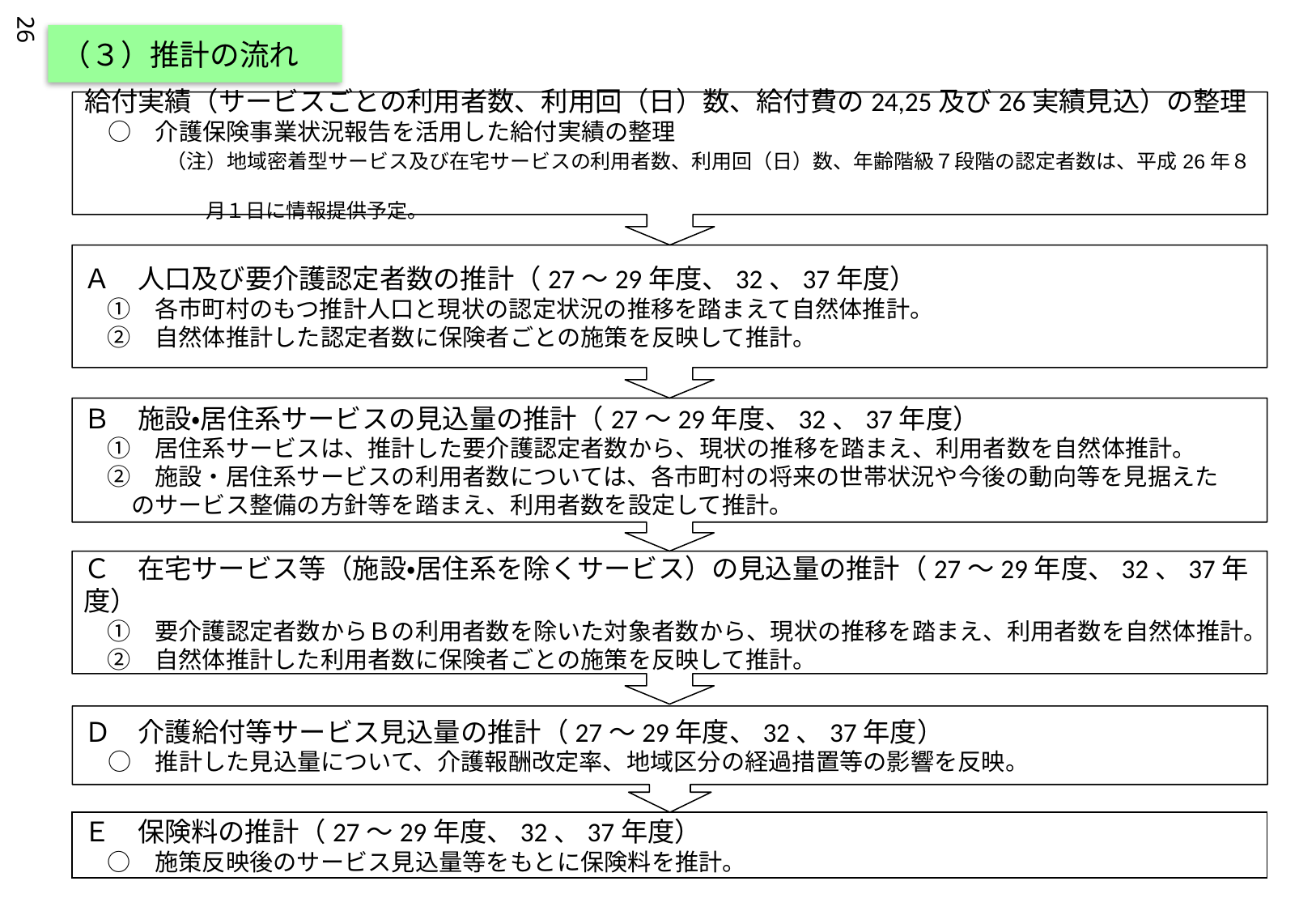

26
（３）推計の流れ
給付実績（サービスごとの利用者数、利用回（日）数、給付費の24,25及び26実績見込）の整理
　○　介護保険事業状況報告を活用した給付実績の整理
 　　　（注）地域密着型サービス及び在宅サービスの利用者数、利用回（日）数、年齢階級７段階の認定者数は、平成26年８
　　　　　　月１日に情報提供予定。
Ａ　人口及び要介護認定者数の推計（27～29年度、32、37年度）
　①　各市町村のもつ推計人口と現状の認定状況の推移を踏まえて自然体推計。
　②　自然体推計した認定者数に保険者ごとの施策を反映して推計。
Ｂ　施設・居住系サービスの見込量の推計（27～29年度、32、37年度）
　①　居住系サービスは、推計した要介護認定者数から、現状の推移を踏まえ、利用者数を自然体推計。
　②　施設・居住系サービスの利用者数については、各市町村の将来の世帯状況や今後の動向等を見据えた
　　のサービス整備の方針等を踏まえ、利用者数を設定して推計。
Ｃ　在宅サービス等（施設・居住系を除くサービス）の見込量の推計（27～29年度、32、37年度）
　①　要介護認定者数からＢの利用者数を除いた対象者数から、現状の推移を踏まえ、利用者数を自然体推計。
　②　自然体推計した利用者数に保険者ごとの施策を反映して推計。
Ｄ　介護給付等サービス見込量の推計（27～29年度、32、37年度）
　○　推計した見込量について、介護報酬改定率、地域区分の経過措置等の影響を反映。
Ｅ　保険料の推計（27～29年度、32、37年度）
　○　施策反映後のサービス見込量等をもとに保険料を推計。